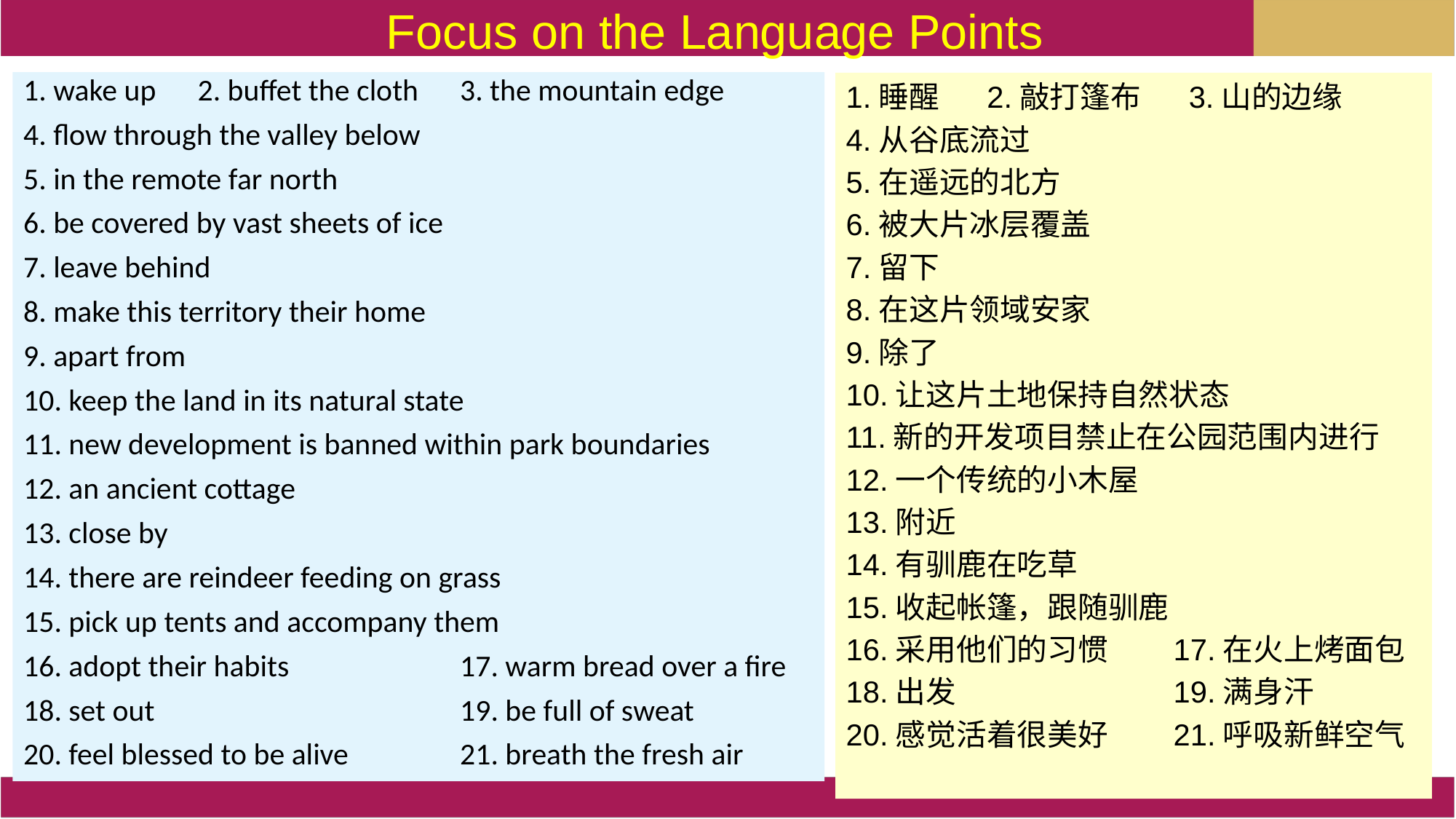

Focus on the Language Points
1. wake up      2. buffet the cloth      3. the mountain edge
4. flow through the valley below
5. in the remote far north
6. be covered by vast sheets of ice
7. leave behind
8. make this territory their home
9. apart from
10. keep the land in its natural state
11. new development is banned within park boundaries
12. an ancient cottage
13. close by
14. there are reindeer feeding on grass
15. pick up tents and accompany them
16. adopt their habits		17. warm bread over a fire
18. set out   			19. be full of sweat
20. feel blessed to be alive   	21. breath the fresh air
1.睡醒      2.敲打篷布      3.山的边缘
4.从谷底流过
5.在遥远的北方
6.被大片冰层覆盖
7.留下
8.在这片领域安家
9.除了
10.让这片土地保持自然状态
11.新的开发项目禁止在公园范围内进行
12.一个传统的小木屋
13.附近
14.有驯鹿在吃草
15.收起帐篷，跟随驯鹿
16.采用他们的习惯	17.在火上烤面包
18.出发  		19.满身汗
20.感觉活着很美好	21.呼吸新鲜空气